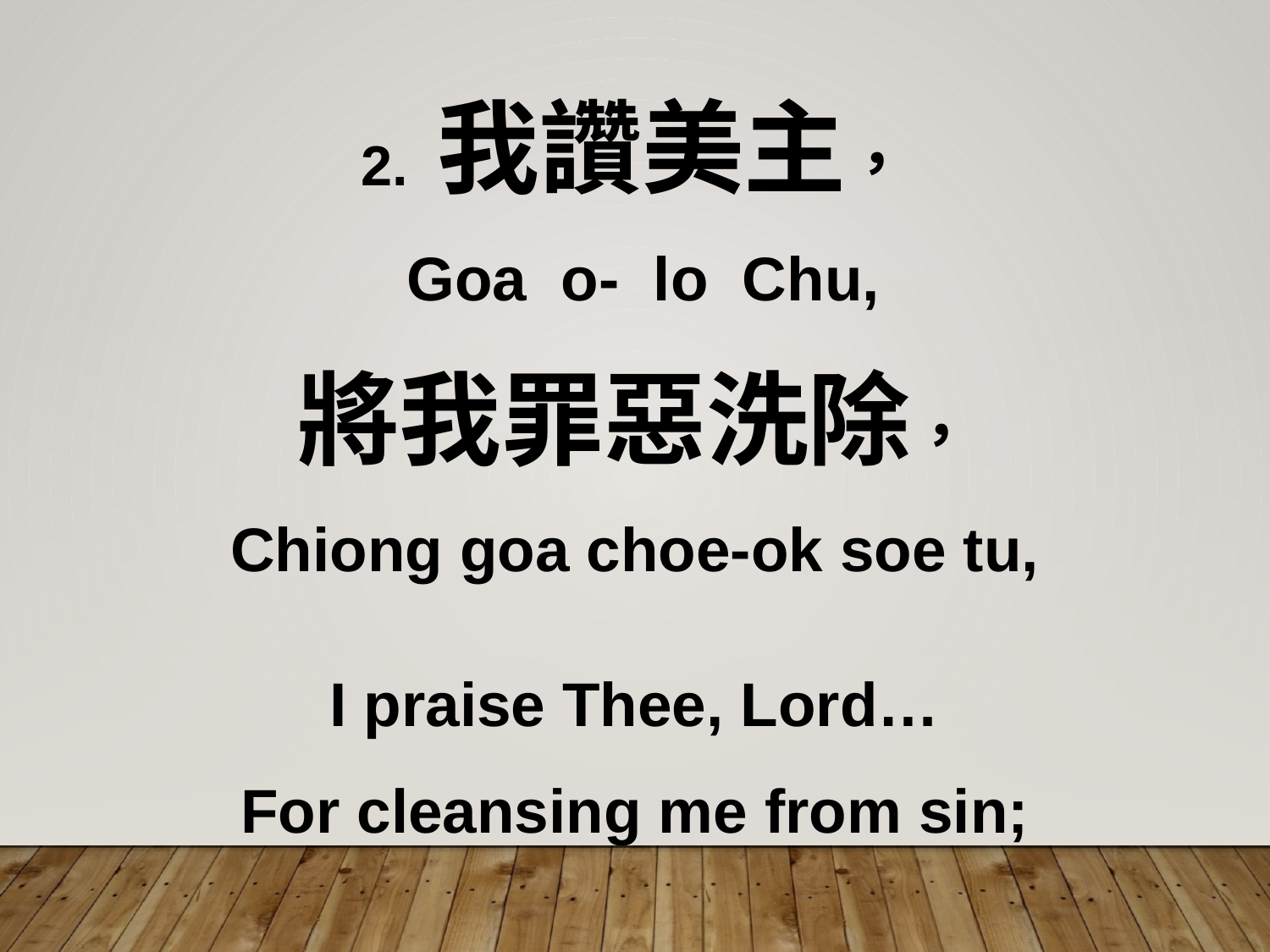

2. 我讚美主，
 Goa  o-  lo  Chu,
將我罪惡洗除，
Chiong goa choe-ok soe tu,

I praise Thee, Lord…
For cleansing me from sin;